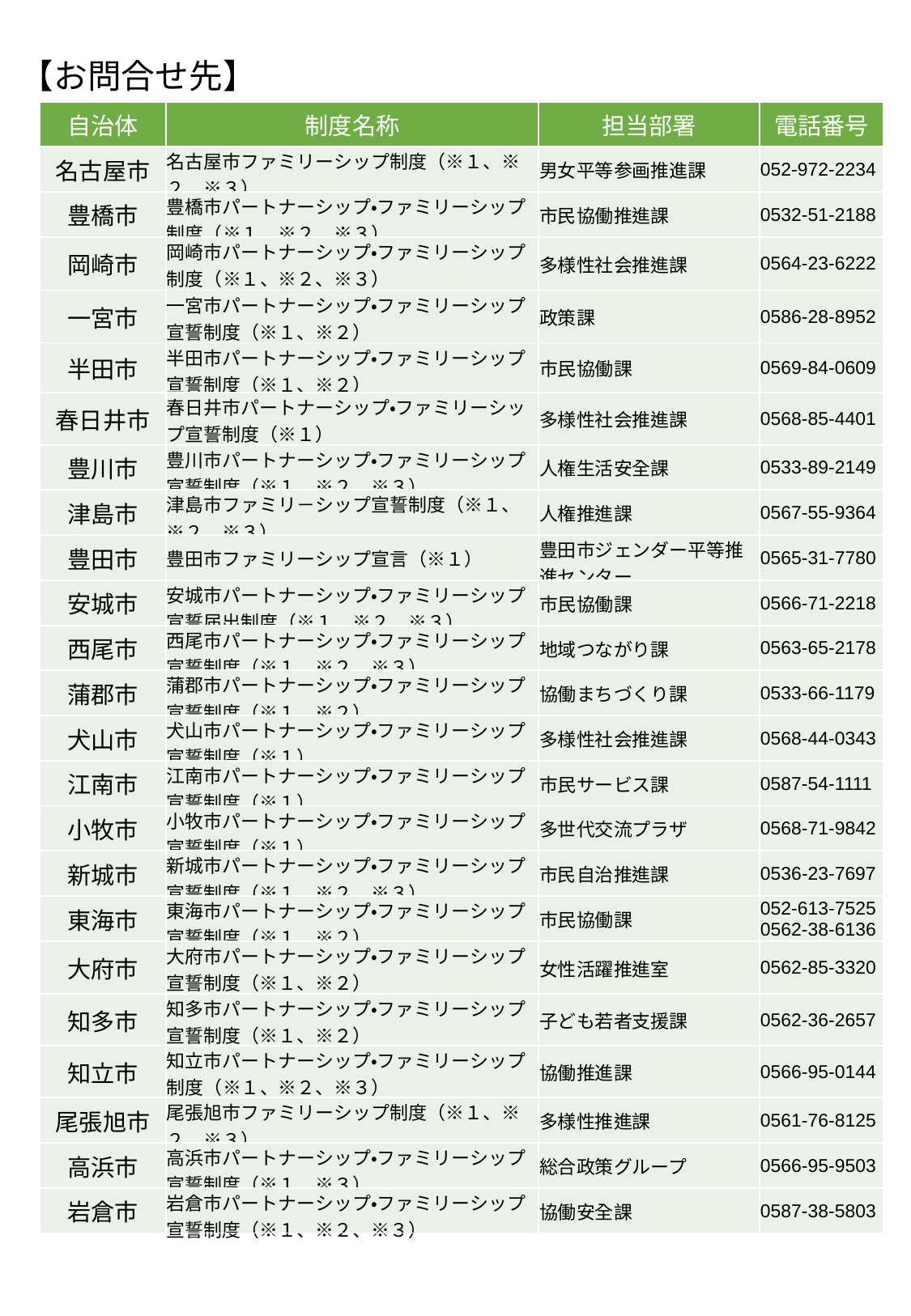

【お問合せ先】
| 自治体 | 制度名称 | 担当部署 | 電話番号 |
| --- | --- | --- | --- |
| 名古屋市 | 名古屋市ファミリーシップ制度（※１、※２、※３） | 男女平等参画推進課 | 052‐972‐2234 |
| 豊橋市 | 豊橋市パートナーシップ・ファミリーシップ制度（※１、※２、※３） | 市民協働推進課 | 0532‐51‐2188 |
| 岡崎市 | 岡崎市パートナーシップ・ファミリーシップ制度（※１、※２、※３） | 多様性社会推進課 | 0564‐23‐6222 |
| 一宮市 | 一宮市パートナーシップ・ファミリーシップ宣誓制度（※１、※２） | 政策課 | 0586‐28‐8952 |
| 半田市 | 半田市パートナーシップ・ファミリーシップ宣誓制度（※１、※２） | 市民協働課 | 0569‐84‐0609 |
| 春日井市 | 春日井市パートナーシップ・ファミリーシップ宣誓制度（※１） | 多様性社会推進課 | 0568‐85‐4401 |
| 豊川市 | 豊川市パートナーシップ・ファミリーシップ宣誓制度（※１、※２、※３） | 人権生活安全課 | 0533‐89‐2149 |
| 津島市 | 津島市ファミリ－シップ宣誓制度（※１、※２、※３） | 人権推進課 | 0567‐55‐9364 |
| 豊田市 | 豊田市ファミリーシップ宣言（※１） | 豊田市ジェンダー平等推進センター | 0565‐31‐7780 |
| 安城市 | 安城市パートナーシップ・ファミリーシップ宣誓届出制度（※１、※２、※３） | 市民協働課 | 0566-71-2218 |
| 西尾市 | 西尾市パートナーシップ・ファミリーシップ宣誓制度（※１、※２、※３） | 地域つながり課 | 0563‐65‐2178 |
| 蒲郡市 | 蒲郡市パートナーシップ・ファミリーシップ宣誓制度（※１、※２） | 協働まちづくり課 | 0533‐66‐1179 |
| 犬山市 | 犬山市パートナーシップ・ファミリーシップ宣誓制度（※１） | 多様性社会推進課 | 0568-44-0343 |
| 江南市 | 江南市パートナーシップ・ファミリーシップ宣誓制度（※１） | 市民サービス課 | 0587-54-1111 |
| 小牧市 | 小牧市パートナーシップ・ファミリーシップ宣誓制度（※１） | 多世代交流プラザ | 0568-71-9842 |
| 新城市 | 新城市パートナーシップ・ファミリーシップ宣誓制度（※１、※２、※３） | 市民自治推進課 | 0536-23-7697 |
| 東海市 | 東海市パートナーシップ・ファミリーシップ宣誓制度（※１、※２） | 市民協働課 | 052‐613‐7525 0562‐38‐6136 |
| 大府市 | 大府市パートナーシップ・ファミリーシップ宣誓制度（※１、※２） | 女性活躍推進室 | 0562‐85‐3320 |
| 知多市 | 知多市パートナーシップ・ファミリーシップ宣誓制度（※１、※２） | 子ども若者支援課 | 0562-36-2657 |
| 知立市 | 知立市パートナーシップ・ファミリーシップ制度（※１、※２、※３） | 協働推進課 | 0566‐95‐0144 |
| 尾張旭市 | 尾張旭市ファミリーシップ制度（※１、※２、※３） | 多様性推進課 | 0561‐76‐8125 |
| 高浜市 | 高浜市パートナーシップ・ファミリーシップ宣誓制度（※１、※３） | 総合政策グループ | 0566‐95‐9503 |
| 岩倉市 | 岩倉市パートナーシップ・ファミリーシップ宣誓制度（※１、※２、※３） | 協働安全課 | 0587-38-5803 |